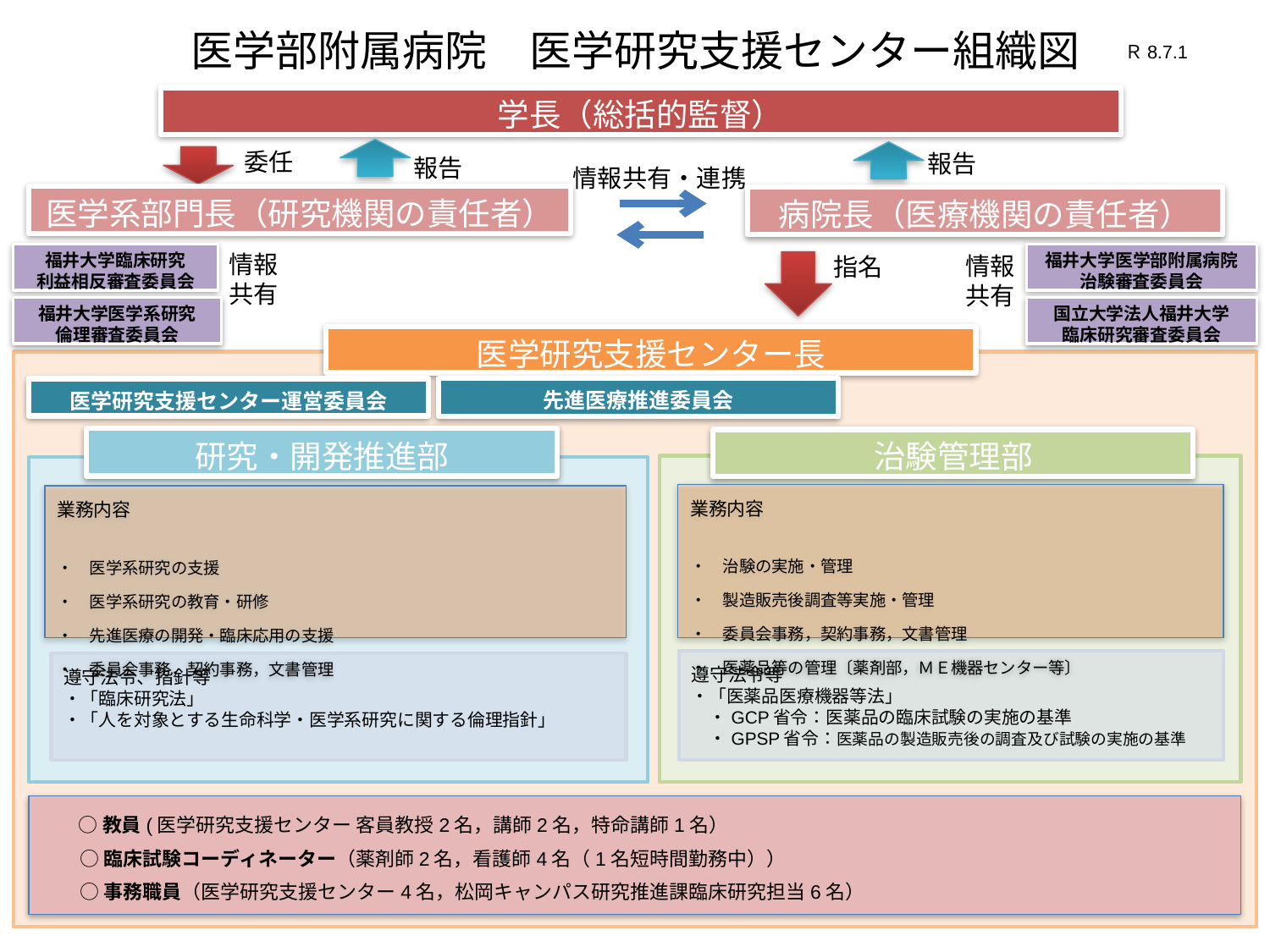

# 医学部附属病院　医学研究支援センター組織図
Ｒ8.7.1
学長（総括的監督）

委任

報告
報告

情報共有・連携
医学系部門長（研究機関の責任者）
病院長（医療機関の責任者）
情報
共有
福井大学医学部附属病院治験審査委員会
福井大学臨床研究
利益相反審査委員会
情報
共有
指名

国立大学法人福井大学
臨床研究審査委員会
福井大学医学系研究
倫理審査委員会
医学研究支援センター長

先進医療推進委員会
医学研究支援センター運営委員会
研究・開発推進部
治験管理部

業務内容

・　治験の実施・管理
・　製造販売後調査等実施・管理
・　委員会事務，契約事務，文書管理
・　医薬品等の管理〔薬剤部，ＭＥ機器センター等〕

業務内容

・　医学系研究の支援
・　医学系研究の教育・研修
・　先進医療の開発・臨床応用の支援
・　委員会事務，契約事務，文書管理
遵守法令等
・「医薬品医療機器等法」
　・GCP省令：医薬品の臨床試験の実施の基準
　・GPSP省令：医薬品の製造販売後の調査及び試験の実施の基準
遵守法令、指針等
・「臨床研究法」
・「人を対象とする生命科学・医学系研究に関する倫理指針」

 　  ○ 教員(医学研究支援センター 客員教授2名，講師2名，特命講師1名）
　　○ 臨床試験コーディネーター（薬剤師2名，看護師4名（1名短時間勤務中））
　　○ 事務職員（医学研究支援センター4名，松岡キャンパス研究推進課臨床研究担当6名）